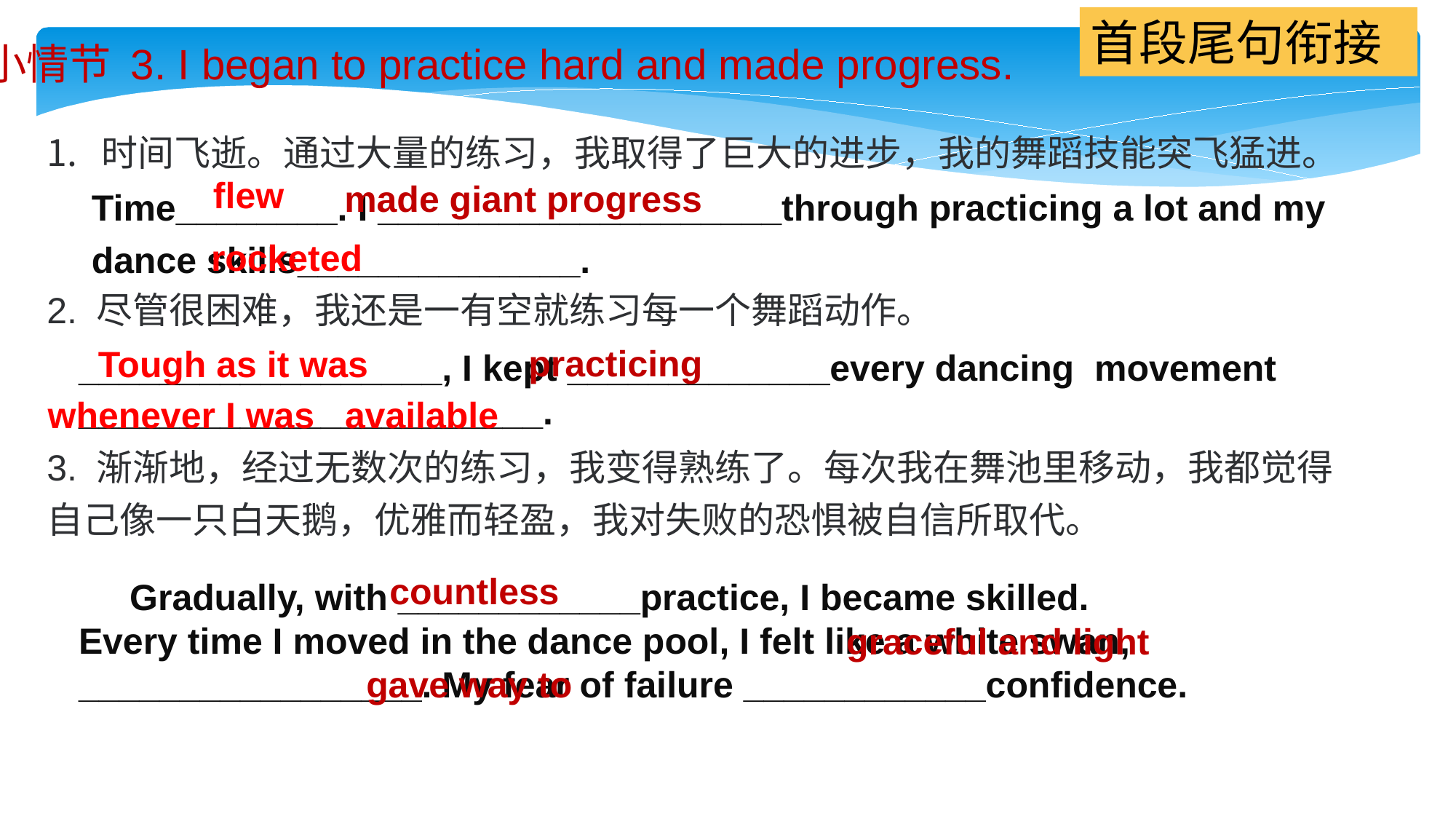

首段尾句衔接
小情节 3. I began to practice hard and made progress.
时间飞逝。通过大量的练习，我取得了巨大的进步，我的舞蹈技能突飞猛进。

2. 尽管很困难，我还是一有空就练习每一个舞蹈动作。

3. 渐渐地，经过无数次的练习，我变得熟练了。每次我在舞池里移动，我都觉得自己像一只白天鹅，优雅而轻盈，我对失败的恐惧被自信所取代。
flew
Time________. I ____________________through practicing a lot and my dance skills______________.
made giant progress
rocketed
practicing
Tough as it was
__________________, I kept _____________every dancing  movement _______________________.
whenever I was   available
countless
     Gradually, with ____________practice, I became skilled. Every time I moved in the dance pool, I felt like a white swan, _________________. My fear of failure ____________confidence.
graceful and light
gave way to